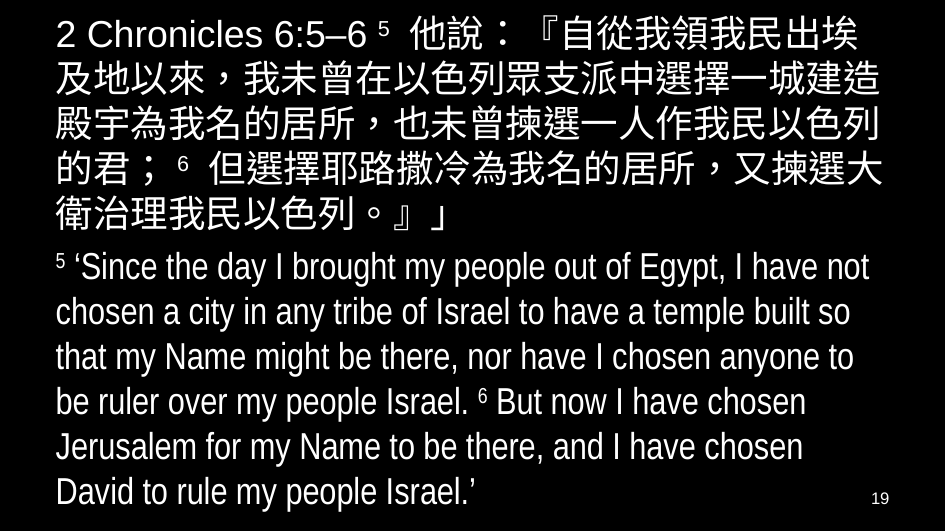

2 Chronicles 6:5–6 5 他說：『自從我領我民出埃及地以來，我未曾在以色列眾支派中選擇一城建造殿宇為我名的居所，也未曾揀選一人作我民以色列的君；6 但選擇耶路撒冷為我名的居所，又揀選大衛治理我民以色列。』」
5 ‘Since the day I brought my people out of Egypt, I have not chosen a city in any tribe of Israel to have a temple built so that my Name might be there, nor have I chosen anyone to be ruler over my people Israel. 6 But now I have chosen Jerusalem for my Name to be there, and I have chosen David to rule my people Israel.’

19